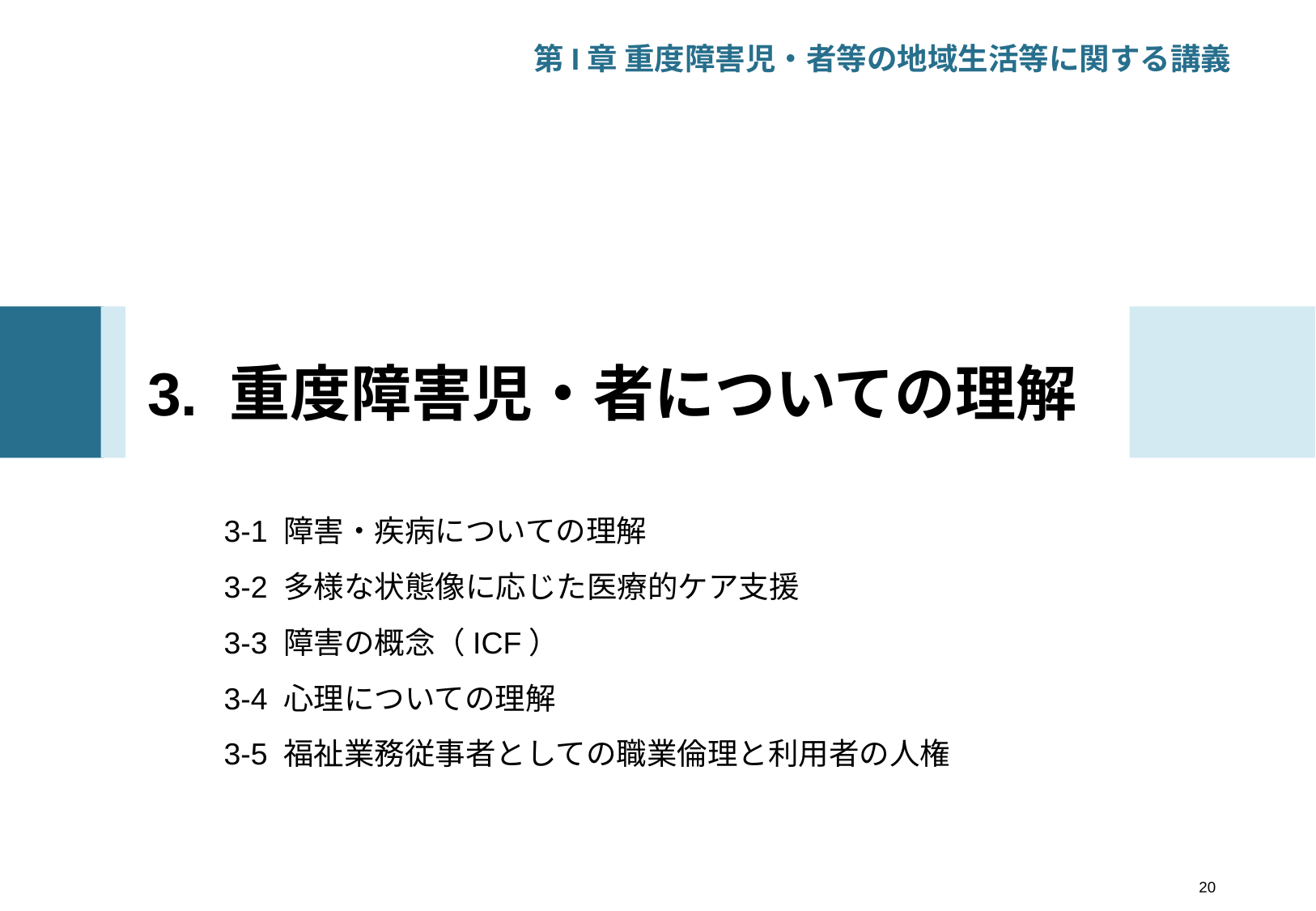

第I章 重度障害児・者等の地域生活等に関する講義

# 3. 重度障害児・者についての理解

3-1 障害・疾病についての理解
3-2 多様な状態像に応じた医療的ケア支援
3-3 障害の概念（ICF）
3-4 心理についての理解
3-5 福祉業務従事者としての職業倫理と利用者の人権
20